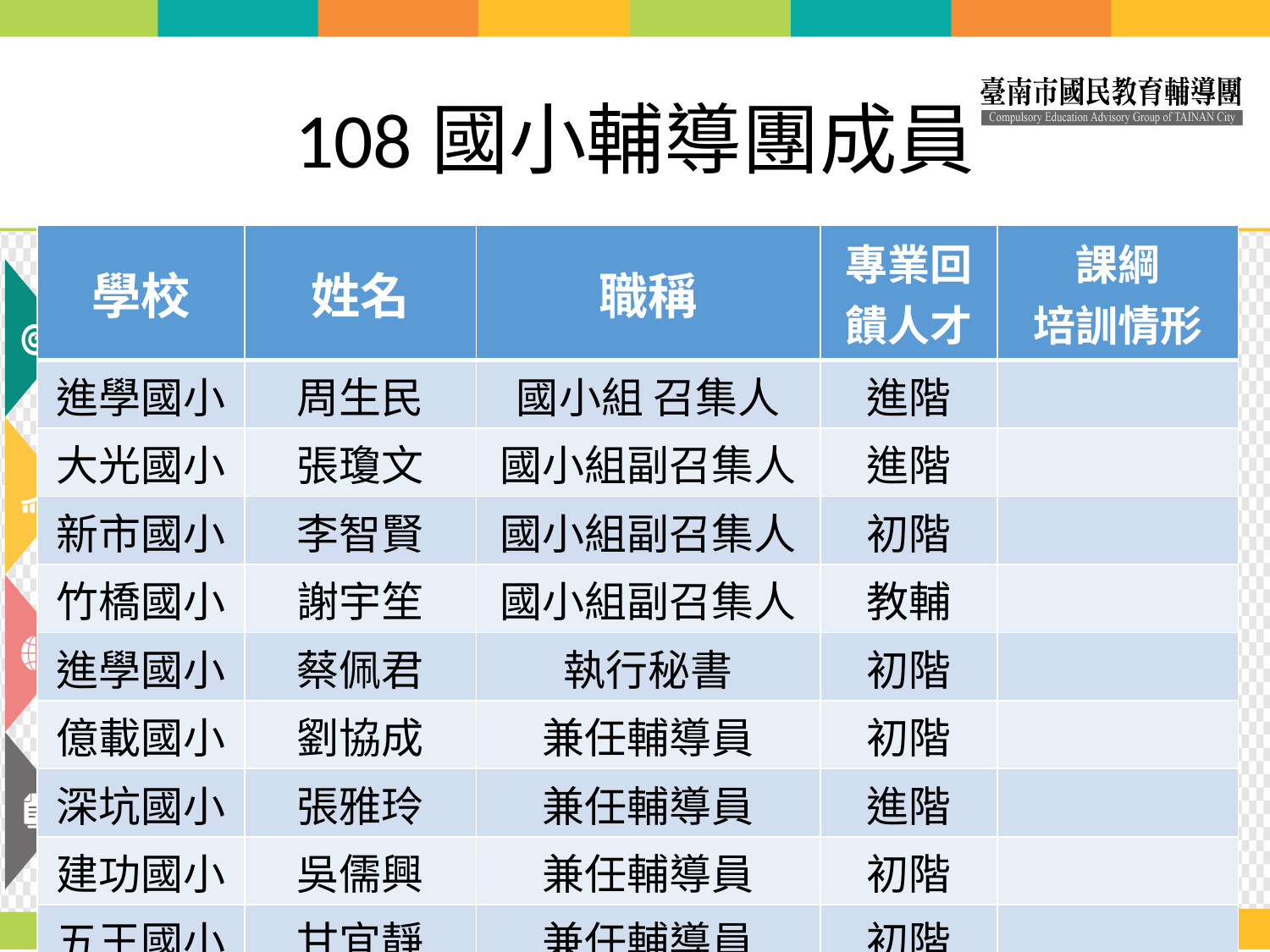

# 108國小輔導團成員
| 學校 | 姓名 | 職稱 | 專業回饋人才 | 課綱 培訓情形 |
| --- | --- | --- | --- | --- |
| 進學國小 | 周生民 | 國小組 召集人 | 進階 |  |
| 大光國小 | 張瓊文 | 國小組副召集人 | 進階 |  |
| 新市國小 | 李智賢 | 國小組副召集人 | 初階 |  |
| 竹橋國小 | 謝宇笙 | 國小組副召集人 | 教輔 |  |
| 進學國小 | 蔡佩君 | 執行秘書 | 初階 |  |
| 億載國小 | 劉協成 | 兼任輔導員 | 初階 |  |
| 深坑國小 | 張雅玲 | 兼任輔導員 | 進階 |  |
| 建功國小 | 吳儒興 | 兼任輔導員 | 初階 |  |
| 五王國小 | 甘宜靜 | 兼任輔導員 | 初階 |  |